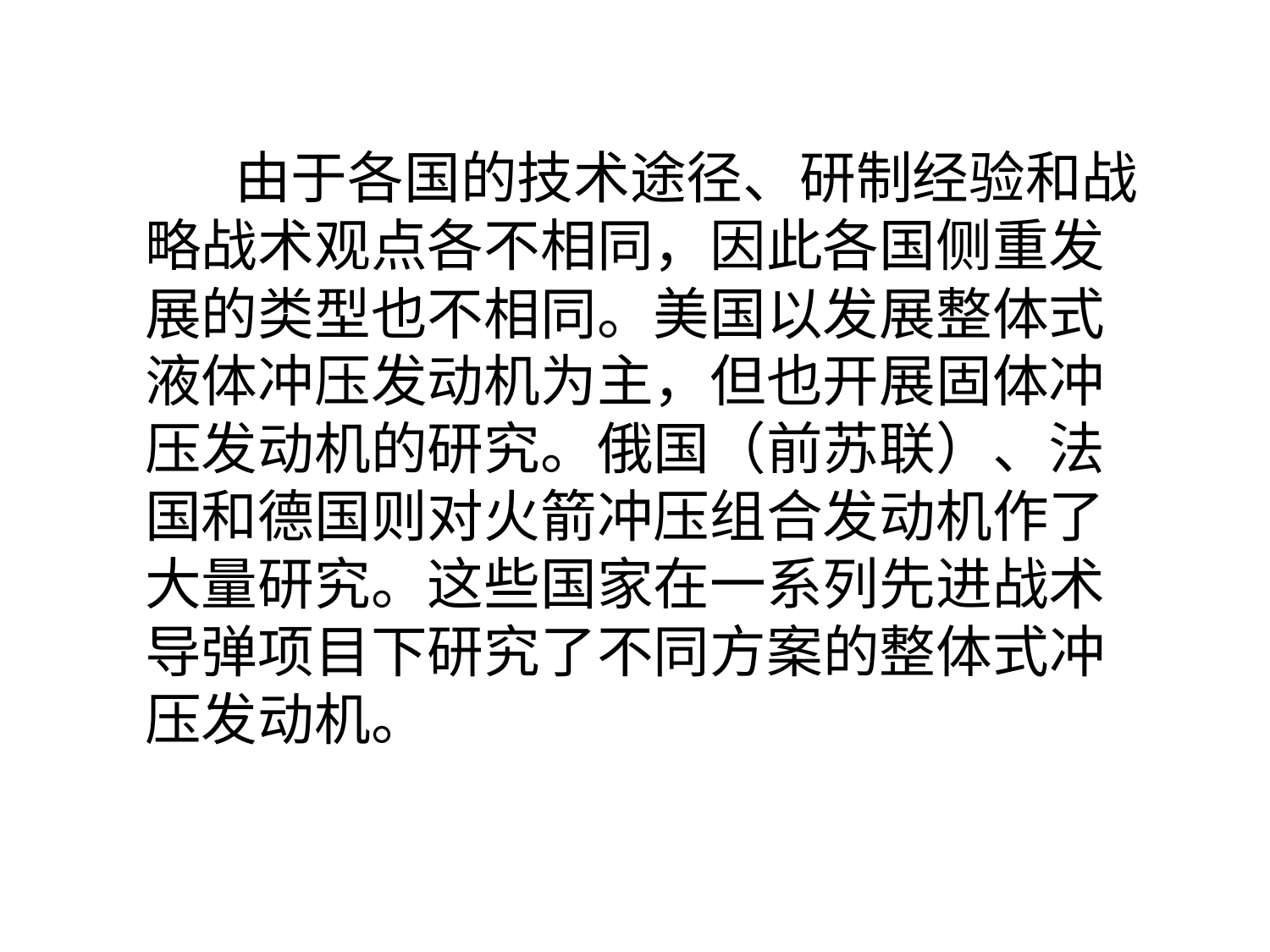

由于各国的技术途径、研制经验和战略战术观点各不相同，因此各国侧重发展的类型也不相同。美国以发展整体式液体冲压发动机为主，但也开展固体冲压发动机的研究。俄国（前苏联）、法国和德国则对火箭冲压组合发动机作了大量研究。这些国家在一系列先进战术导弹项目下研究了不同方案的整体式冲压发动机。